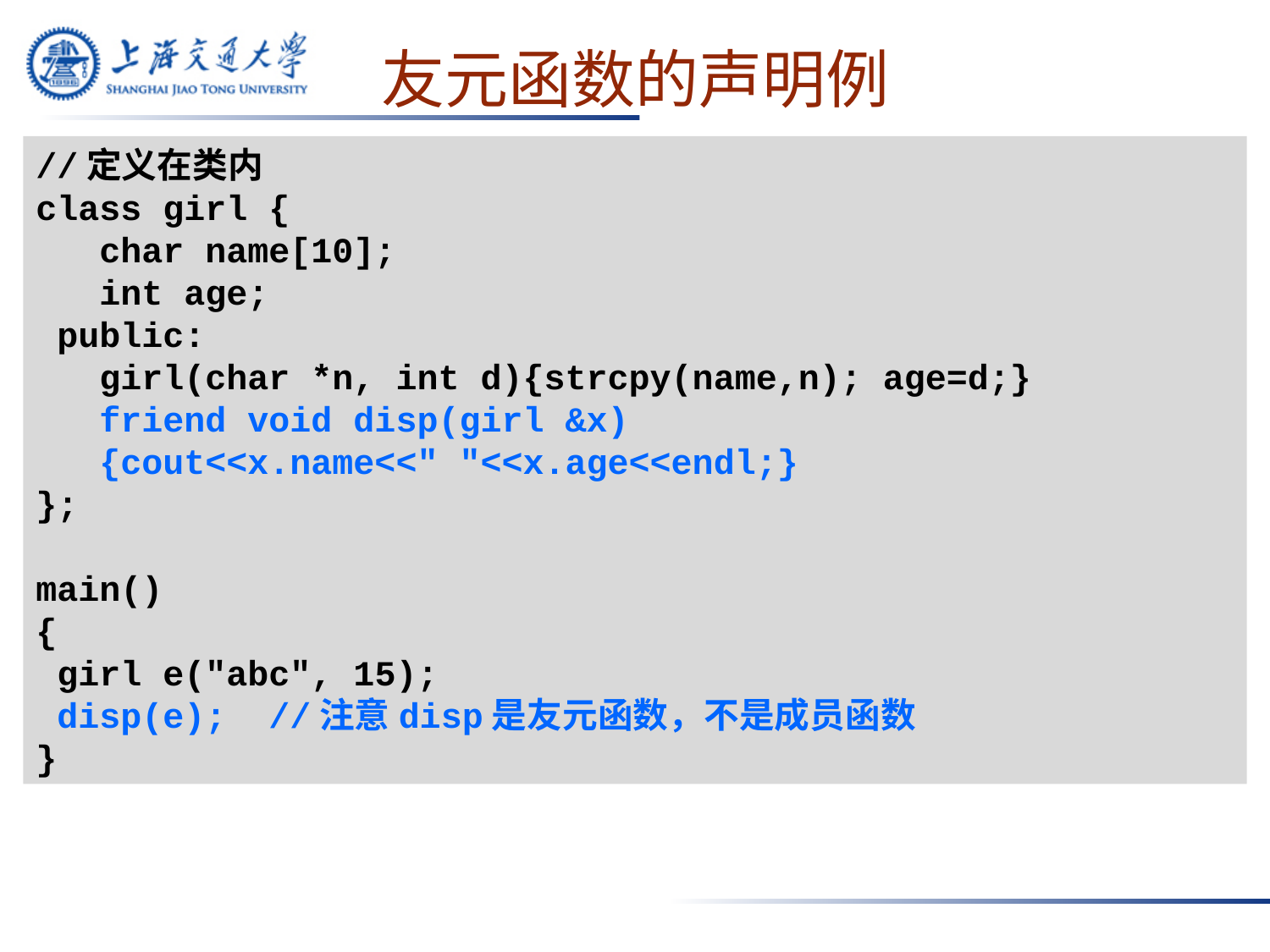

# 友元函数的声明例
//定义在类内
class girl {
   char name[10];
   int age;
 public:
   girl(char *n, int d){strcpy(name,n); age=d;}
   friend void disp(girl &x)
   {cout<<x.name<<" "<<x.age<<endl;}
};

main()
{
 girl e("abc", 15);
 disp(e);  //注意disp是友元函数，不是成员函数
}